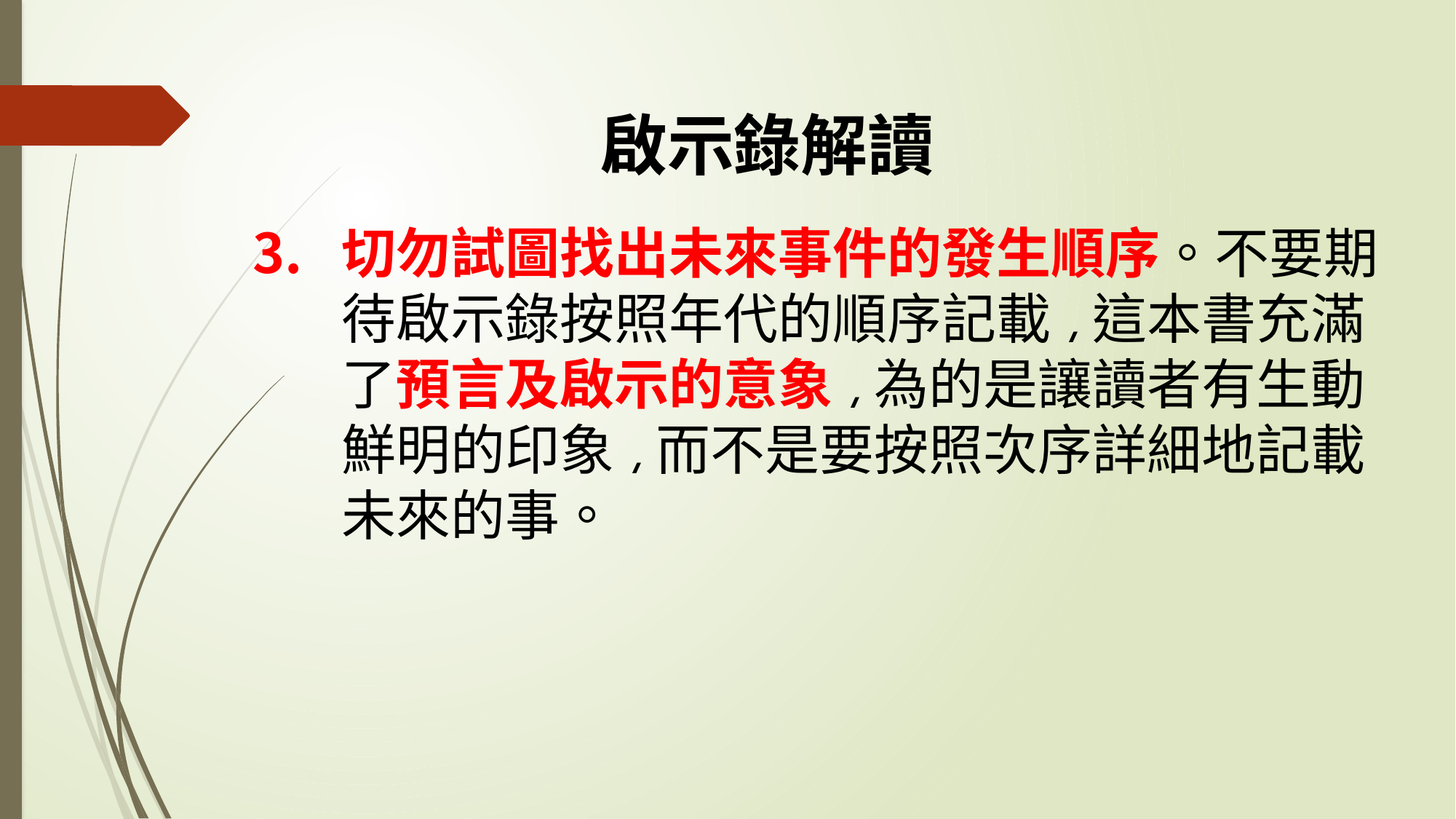

啟示錄解讀
切勿試圖找出未來事件的發生順序。不要期待啟示錄按照年代的順序記載,這本書充滿了預言及啟示的意象,為的是讓讀者有生動鮮明的印象,而不是要按照次序詳細地記載未來的事。